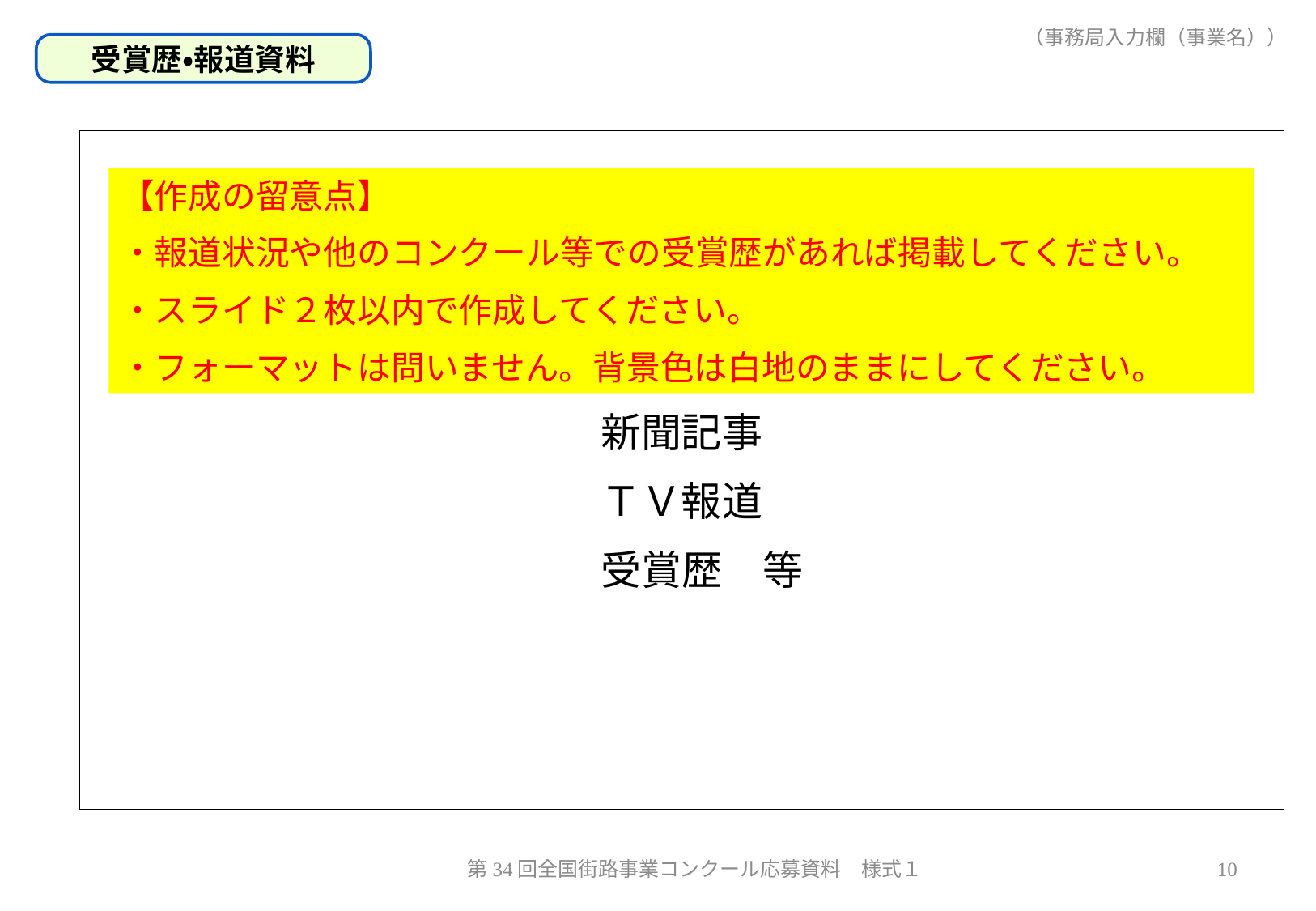

（事務局入力欄（事業名））
受賞歴・報道資料

新聞記事
ＴＶ報道
　受賞歴　等
【作成の留意点】
・報道状況や他のコンクール等での受賞歴があれば掲載してください。
・スライド２枚以内で作成してください。
・フォーマットは問いません。背景色は白地のままにしてください。
第34回全国街路事業コンクール応募資料　様式１
10